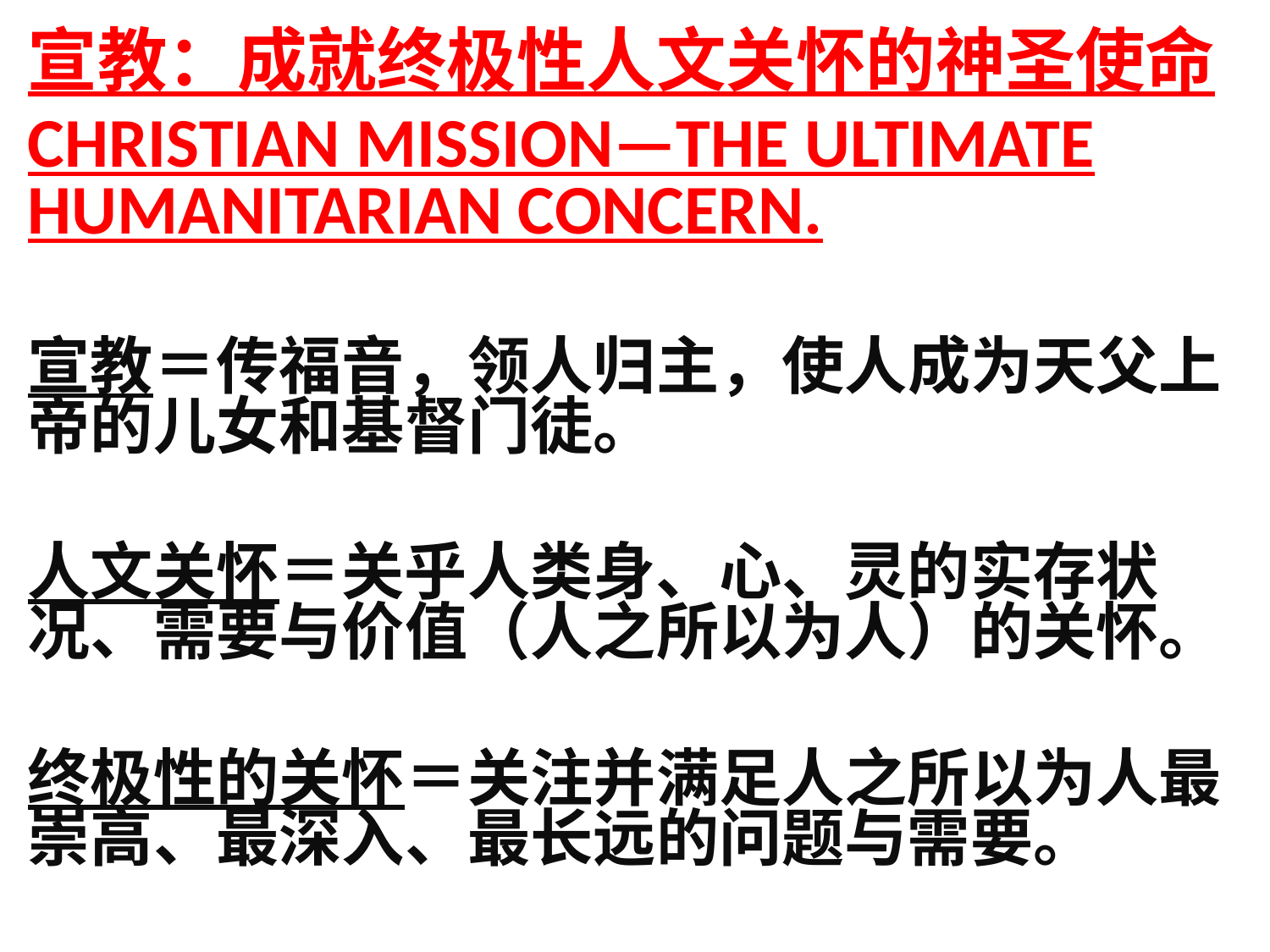

宣教：成就终极性人文关怀的神圣使命
CHRISTIAN MISSION—THE ULTIMATE HUMANITARIAN CONCERN.

宣教＝传福音，领人归主，使人成为天父上帝的儿女和基督门徒。

人文关怀＝关乎人类身、心、灵的实存状况、需要与价值（人之所以为人）的关怀。

终极性的关怀＝关注并满足人之所以为人最崇高、最深入、最长远的问题与需要。